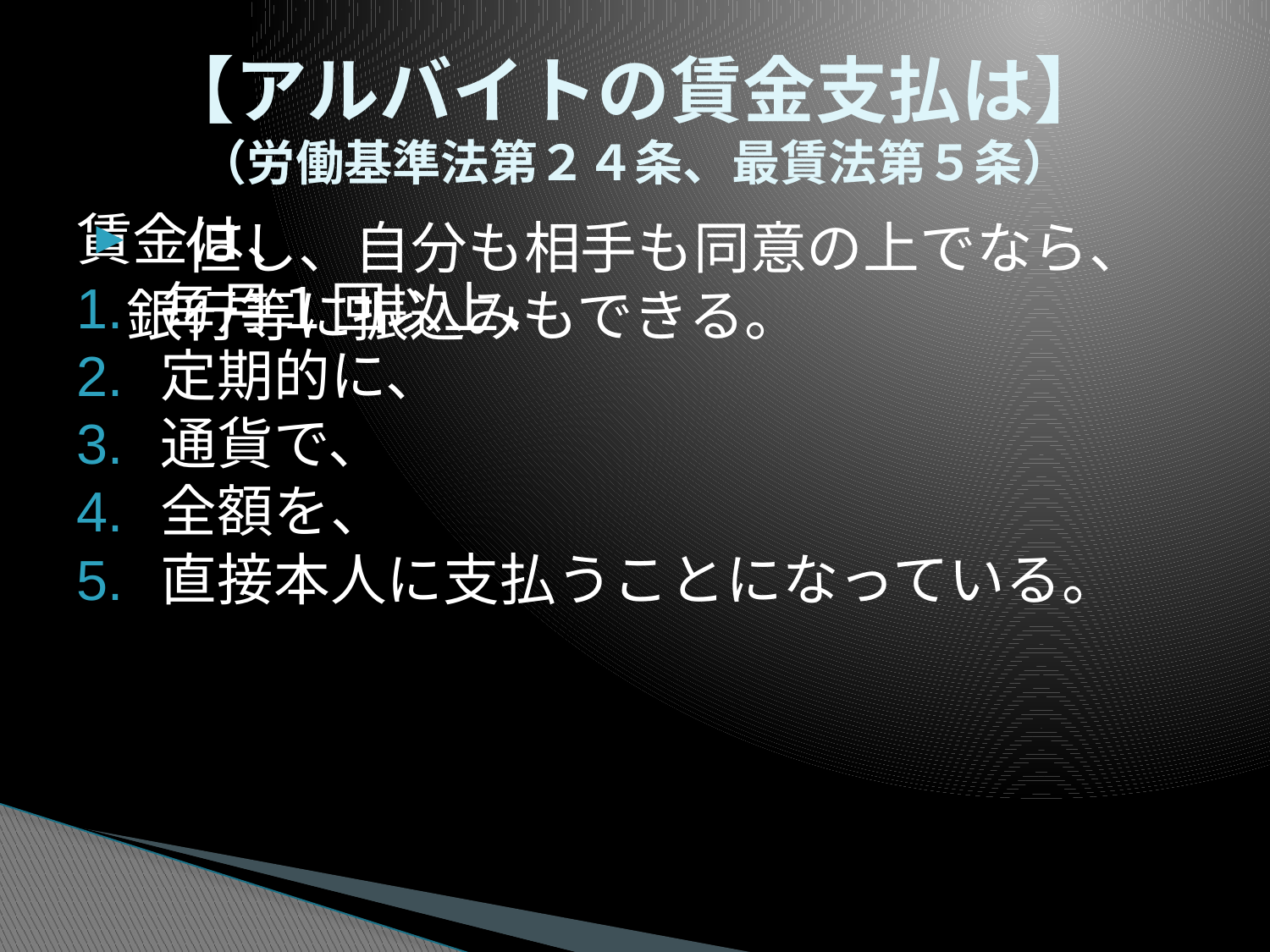

# 【アルバイトの賃金支払は】 （労働基準法第２４条、最賃法第５条）
賃金は、
毎月１回以上、
定期的に、
通貨で、
全額を、
直接本人に支払うことになっている。
　但し、自分も相手も同意の上でなら、銀行等に振込みもできる。